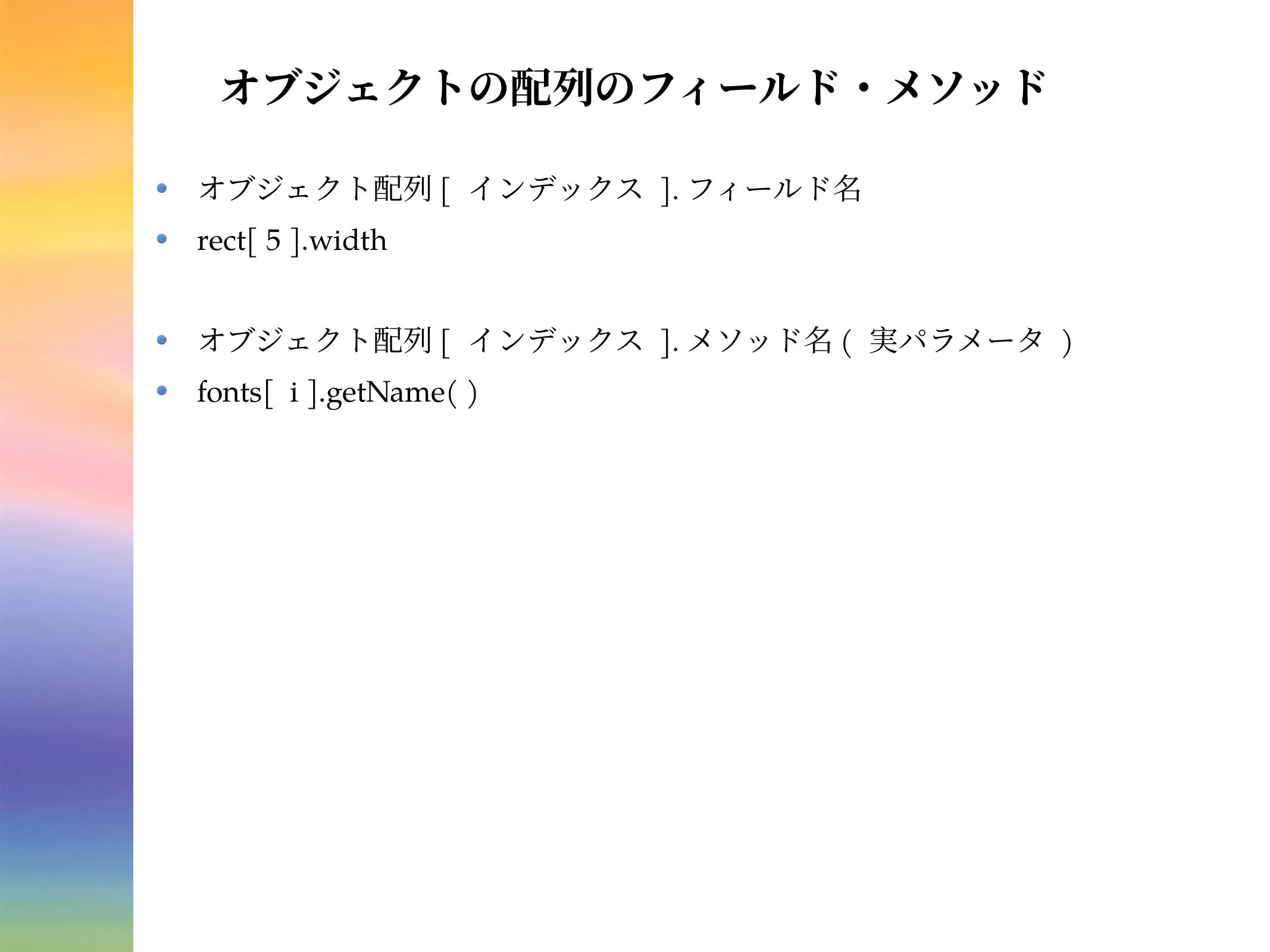

# オブジェクトの配列のフィールド・メソッド
オブジェクト配列[ インデックス ].フィールド名
rect[ 5 ].width

オブジェクト配列[ インデックス ].メソッド名( 実パラメータ )
fonts[  i ].getName( )